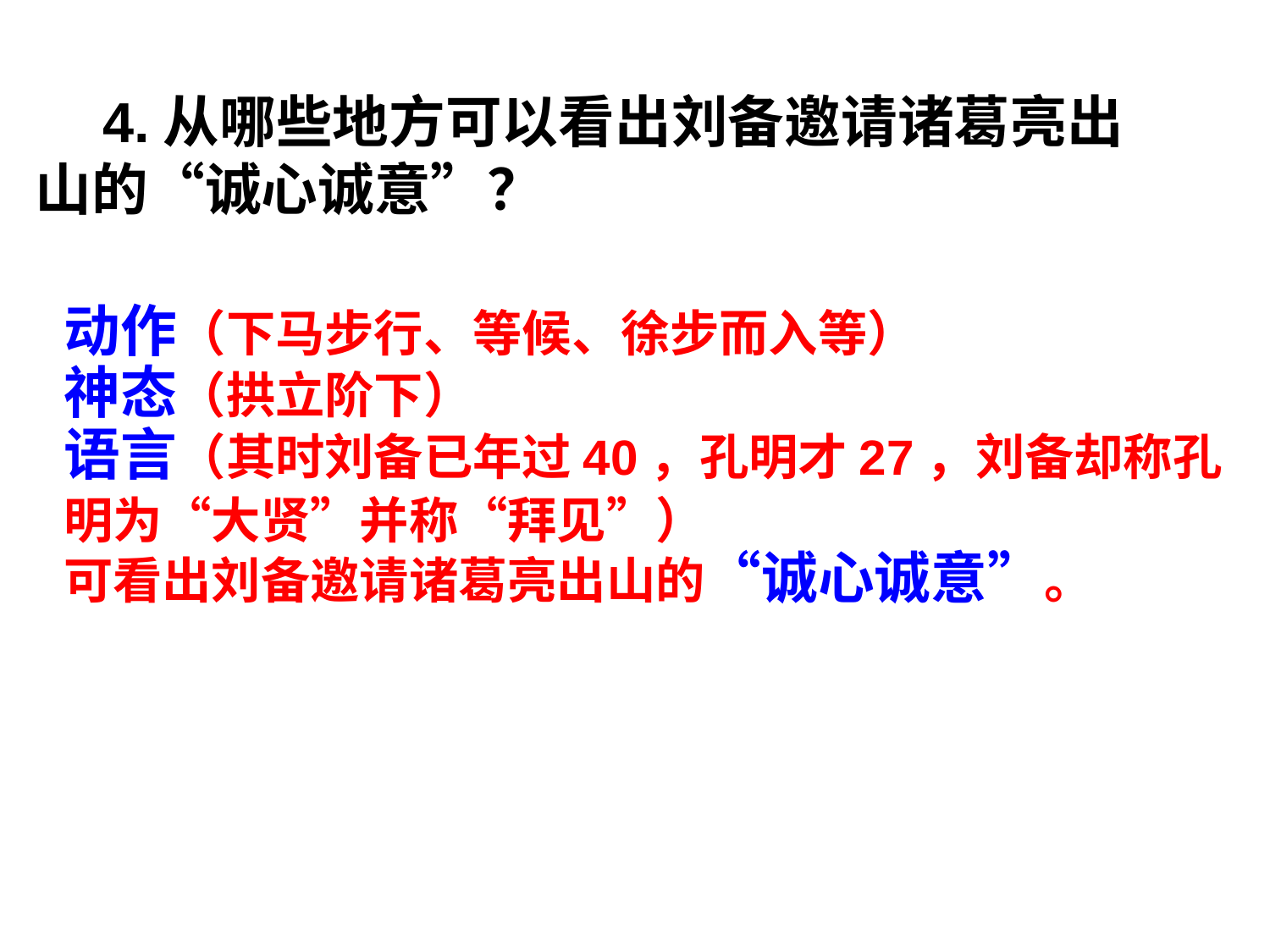

4.从哪些地方可以看出刘备邀请诸葛亮出山的“诚心诚意”？
动作（下马步行、等候、徐步而入等）
神态（拱立阶下）
语言（其时刘备已年过40，孔明才27，刘备却称孔明为“大贤”并称“拜见”）
可看出刘备邀请诸葛亮出山的“诚心诚意”。